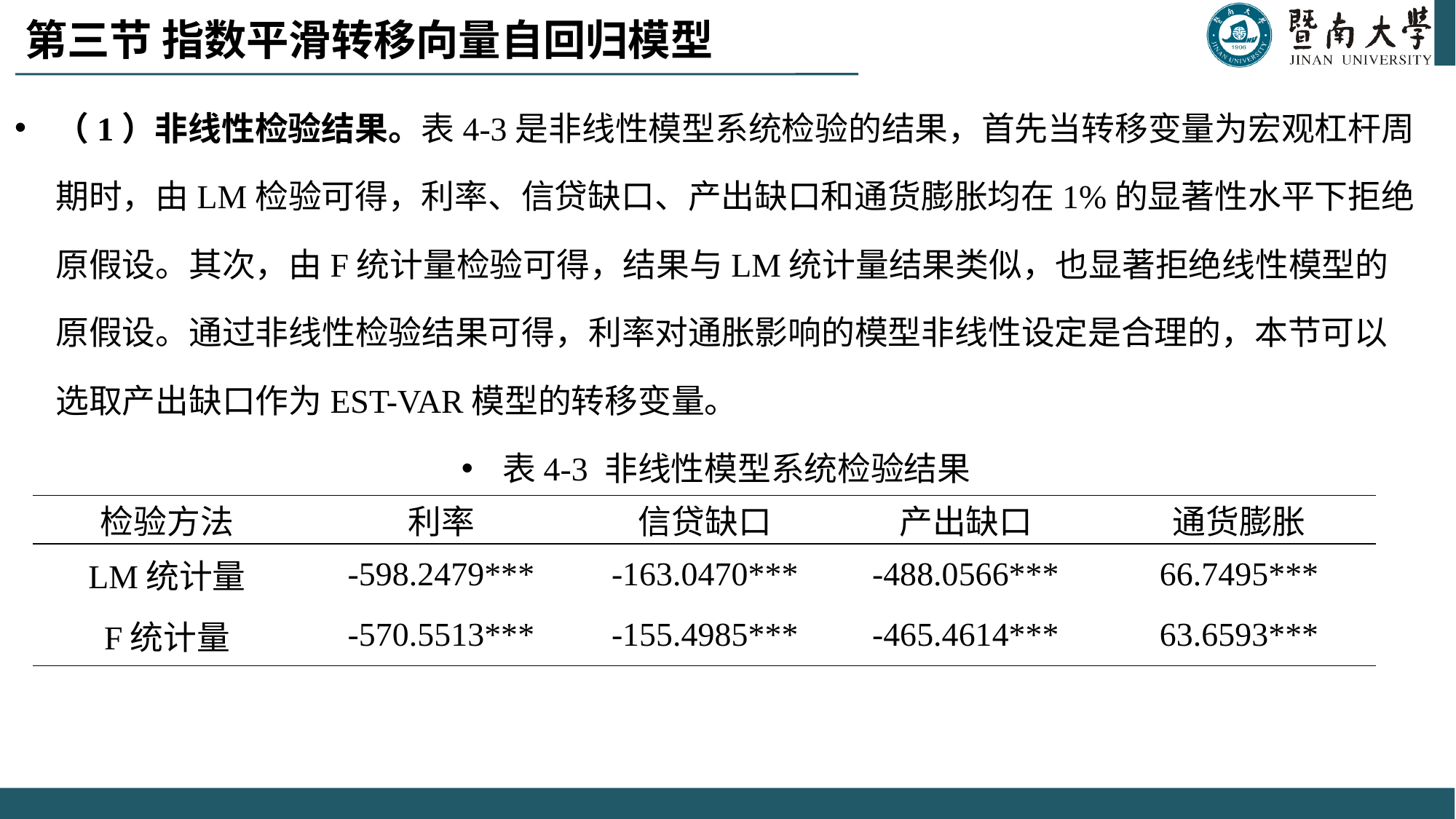

# 第三节 指数平滑转移向量自回归模型
（1）非线性检验结果。表4-3是非线性模型系统检验的结果，首先当转移变量为宏观杠杆周期时，由LM检验可得，利率、信贷缺口、产出缺口和通货膨胀均在1%的显著性水平下拒绝原假设。其次，由F统计量检验可得，结果与LM统计量结果类似，也显著拒绝线性模型的原假设。通过非线性检验结果可得，利率对通胀影响的模型非线性设定是合理的，本节可以选取产出缺口作为EST-VAR模型的转移变量。
表4-3 非线性模型系统检验结果

| 检验方法 | 利率 | 信贷缺口 | 产出缺口 | 通货膨胀 |
| --- | --- | --- | --- | --- |
| LM统计量 | -598.2479\*\*\* | -163.0470\*\*\* | -488.0566\*\*\* | 66.7495\*\*\* |
| F统计量 | -570.5513\*\*\* | -155.4985\*\*\* | -465.4614\*\*\* | 63.6593\*\*\* |